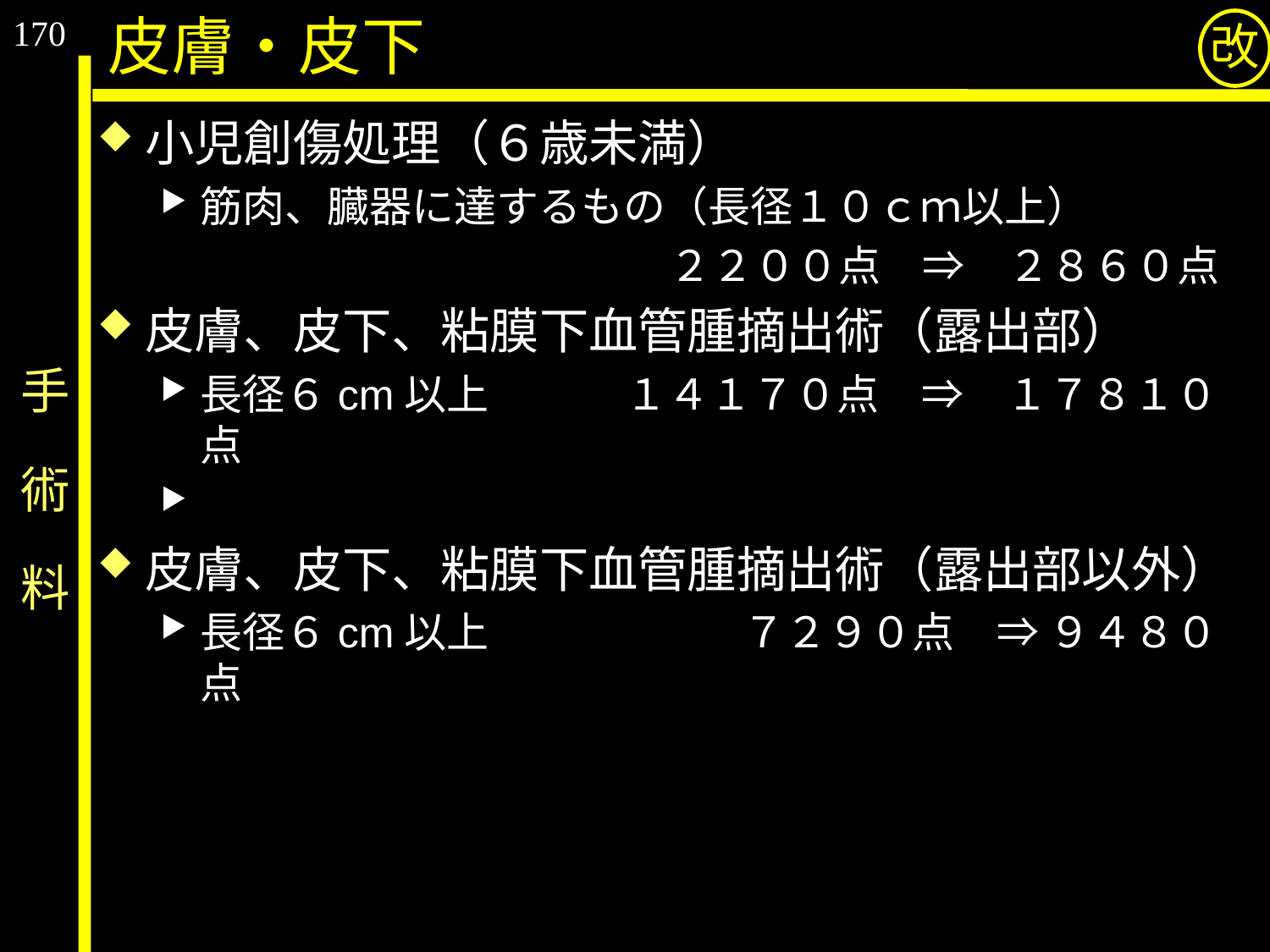

170
皮膚・皮下
改

小児創傷処理（６歳未満）
筋肉、臓器に達するもの（長径１０ｃｍ以上）
　　　　　　　　　　　　２２００点　⇒　２８６０点
皮膚、皮下、粘膜下血管腫摘出術（露出部）
長径６cm以上　　　 １４１７０点　⇒　１７８１０点

皮膚、皮下、粘膜下血管腫摘出術（露出部以外）
長径６cm以上　　　　　　７２９０点　⇒ ９４８０点
# 手　術　料